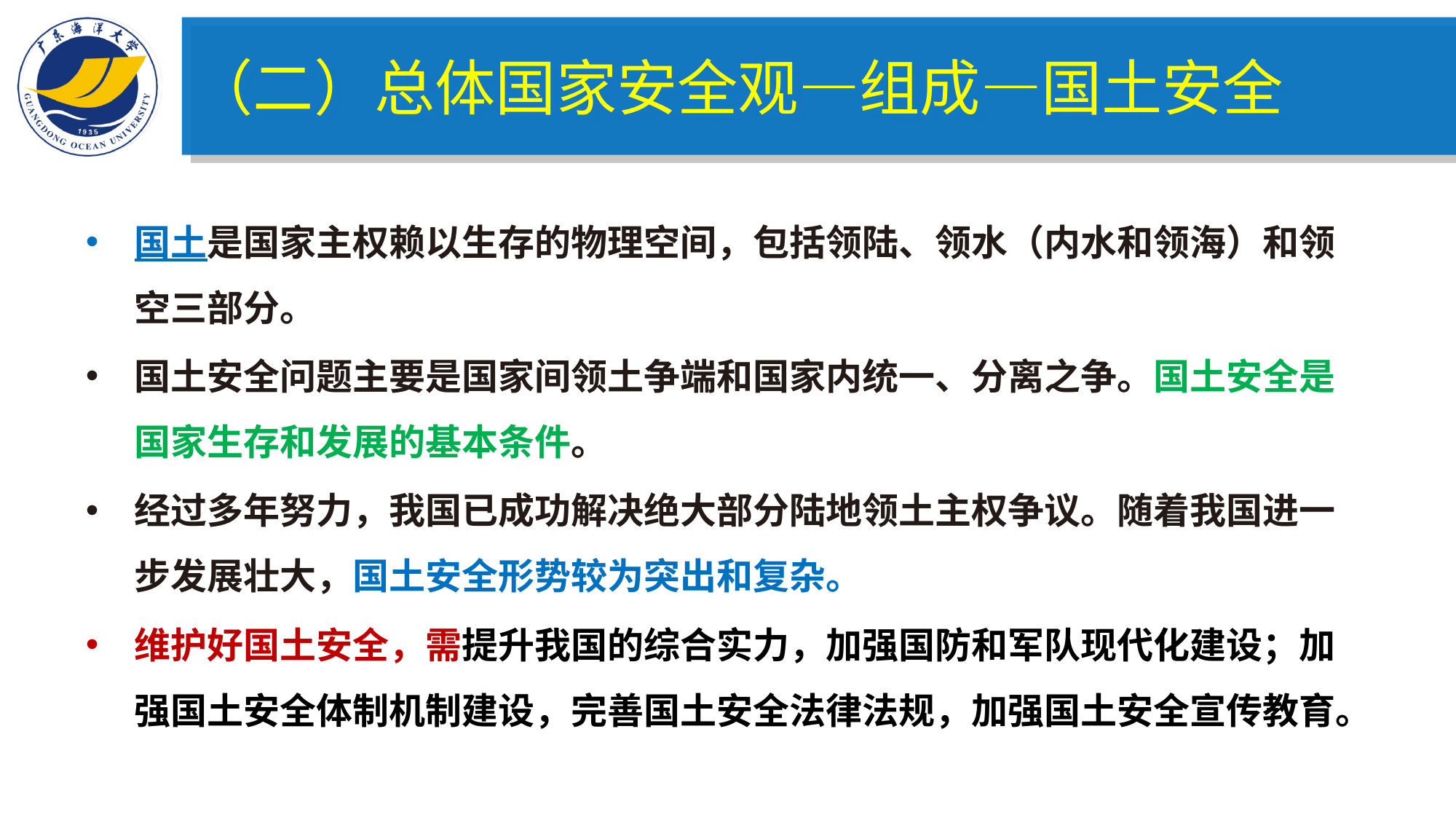

（二）总体国家安全观—组成—国土安全
国土是国家主权赖以生存的物理空间，包括领陆、领水（内水和领海）和领空三部分。
国土安全问题主要是国家间领土争端和国家内统一、分离之争。国土安全是国家生存和发展的基本条件。
经过多年努力，我国已成功解决绝大部分陆地领土主权争议。随着我国进一步发展壮大，国土安全形势较为突出和复杂。
维护好国土安全，需提升我国的综合实力，加强国防和军队现代化建设；加强国土安全体制机制建设，完善国土安全法律法规，加强国土安全宣传教育。